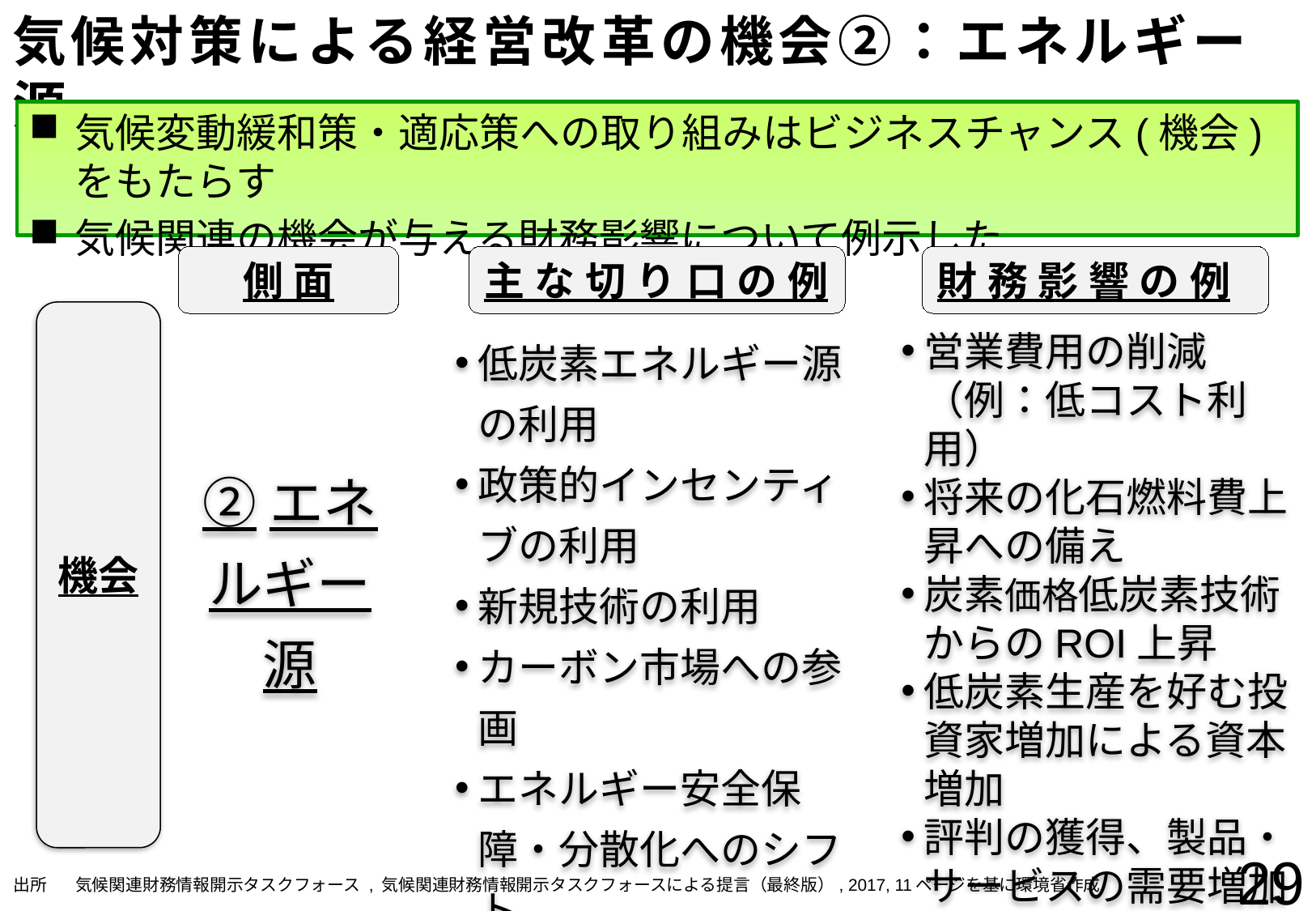

# 気候対策による経営改革の機会②：エネルギー源
気候変動緩和策・適応策への取り組みはビジネスチャンス(機会)をもたらす
気候関連の機会が与える財務影響について例示した

側面
主な切り口の例
財務影響の例
機会
②エネルギー源
低炭素エネルギー源の利用
政策的インセンティブの利用
新規技術の利用
カーボン市場への参画
エネルギー安全保障・分散化へのシフト
営業費用の削減（例：低コスト利用）
将来の化石燃料費上昇への備え
炭素価格低炭素技術からのROI上昇
低炭素生産を好む投資家増加による資本増加
評判の獲得、製品・サービスの需要増加
29
| 出所 | 気候関連財務情報開示タスクフォース , 気候関連財務情報開示タスクフォースによる提言（最終版）, 2017, 11ページを基に環境省作成 |
| --- | --- |